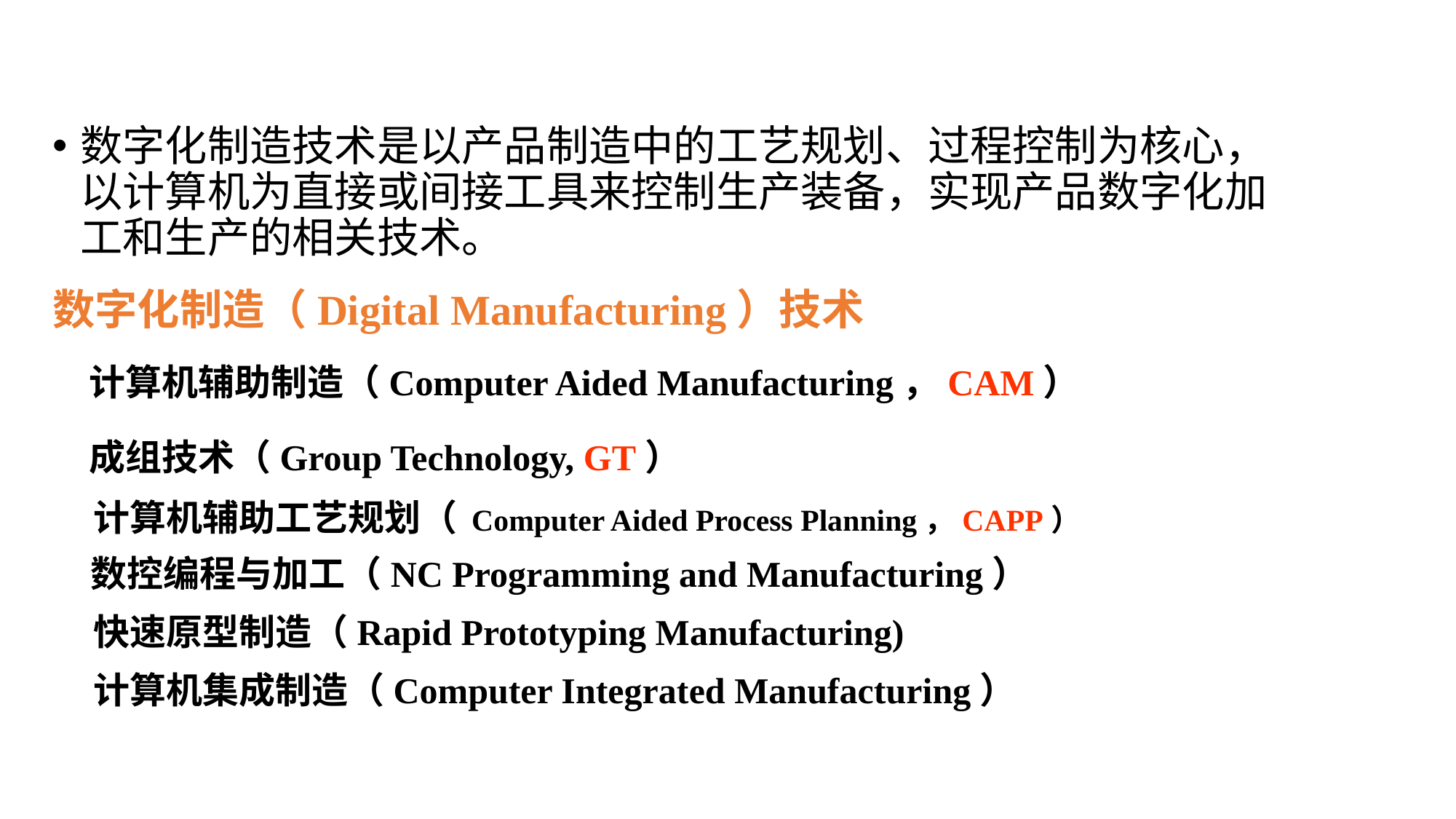

数字化制造技术是以产品制造中的工艺规划、过程控制为核心，以计算机为直接或间接工具来控制生产装备，实现产品数字化加工和生产的相关技术。
数字化制造（Digital Manufacturing）技术
计算机辅助制造（Computer Aided Manufacturing，CAM）
成组技术（Group Technology, GT）
 计算机辅助工艺规划（ Computer Aided Process Planning，CAPP）
 数控编程与加工（NC Programming and Manufacturing）
 快速原型制造（Rapid Prototyping Manufacturing)
 计算机集成制造（Computer Integrated Manufacturing）